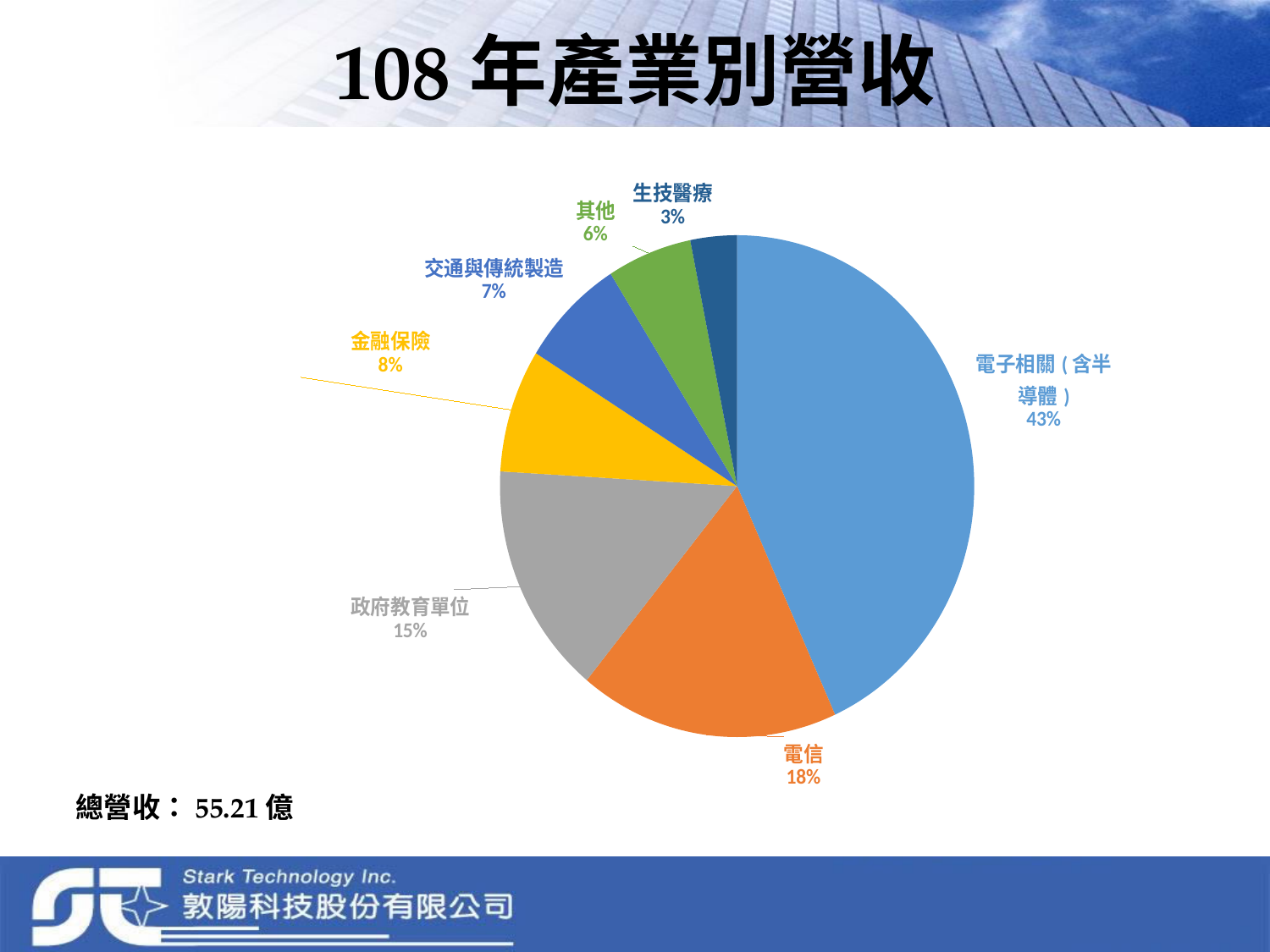

# 108年產業別營收

### Chart

| Category |
|---|

### Chart

| Category | 108 |
|---|---|
| 電子相關(含半導體) | 0.4322070762524577 |
| 電信 | 0.17710817519959027 |
| 政府教育單位 | 0.15007555622593396 |
| 金融保險 | 0.07945524524980194 |
| 交通與傳統製造 | 0.07168890124886278 |
| 其他 | 0.057788437103969796 |
| 生技醫療 | 0.03167660871938346 |
總營收：55.21億